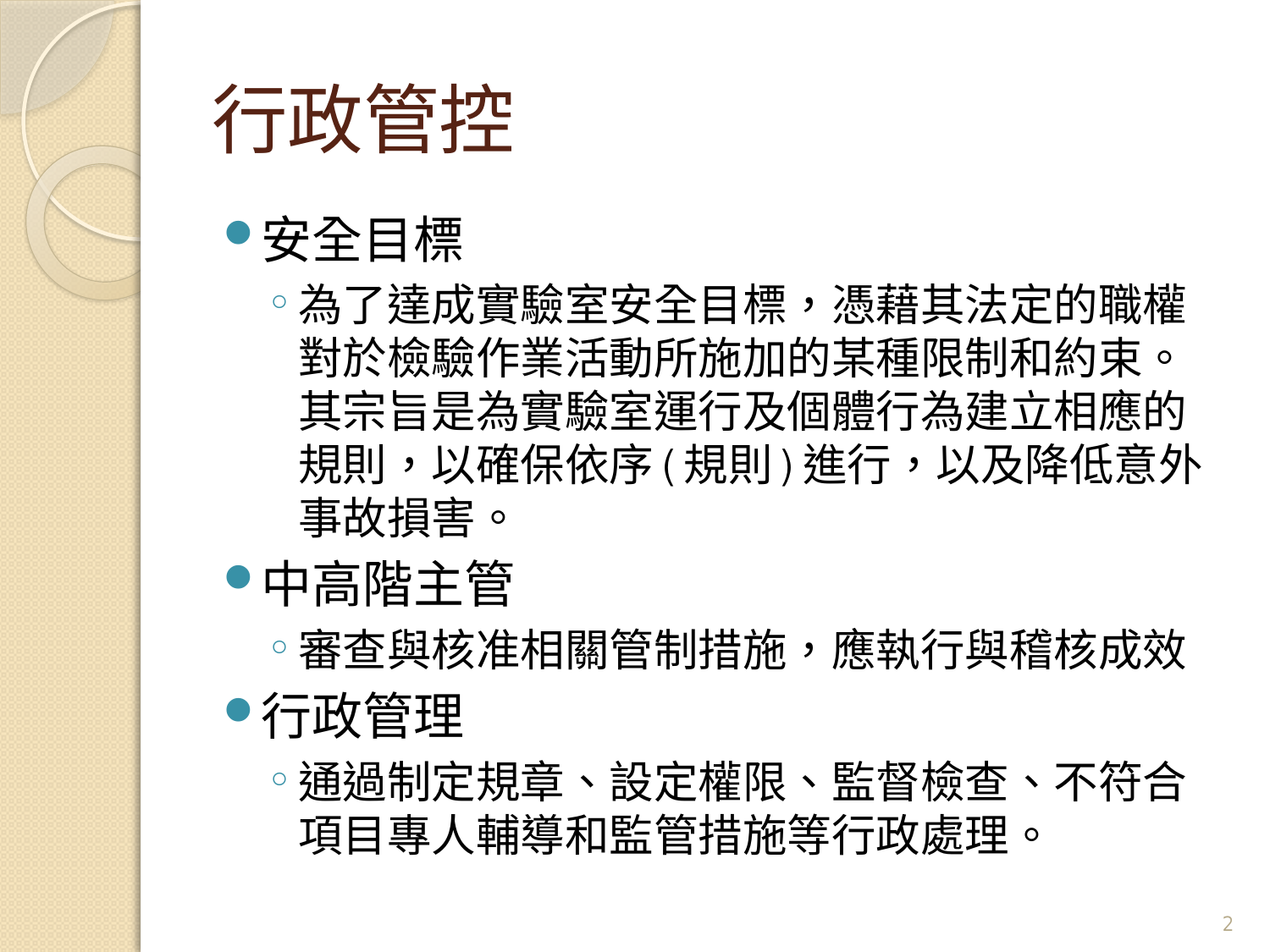

# 行政管控
安全目標
為了達成實驗室安全目標，憑藉其法定的職權對於檢驗作業活動所施加的某種限制和約束。其宗旨是為實驗室運行及個體行為建立相應的規則，以確保依序(規則)進行，以及降低意外事故損害。
中高階主管
審查與核准相關管制措施，應執行與稽核成效
行政管理
通過制定規章、設定權限、監督檢查、不符合項目專人輔導和監管措施等行政處理。

2